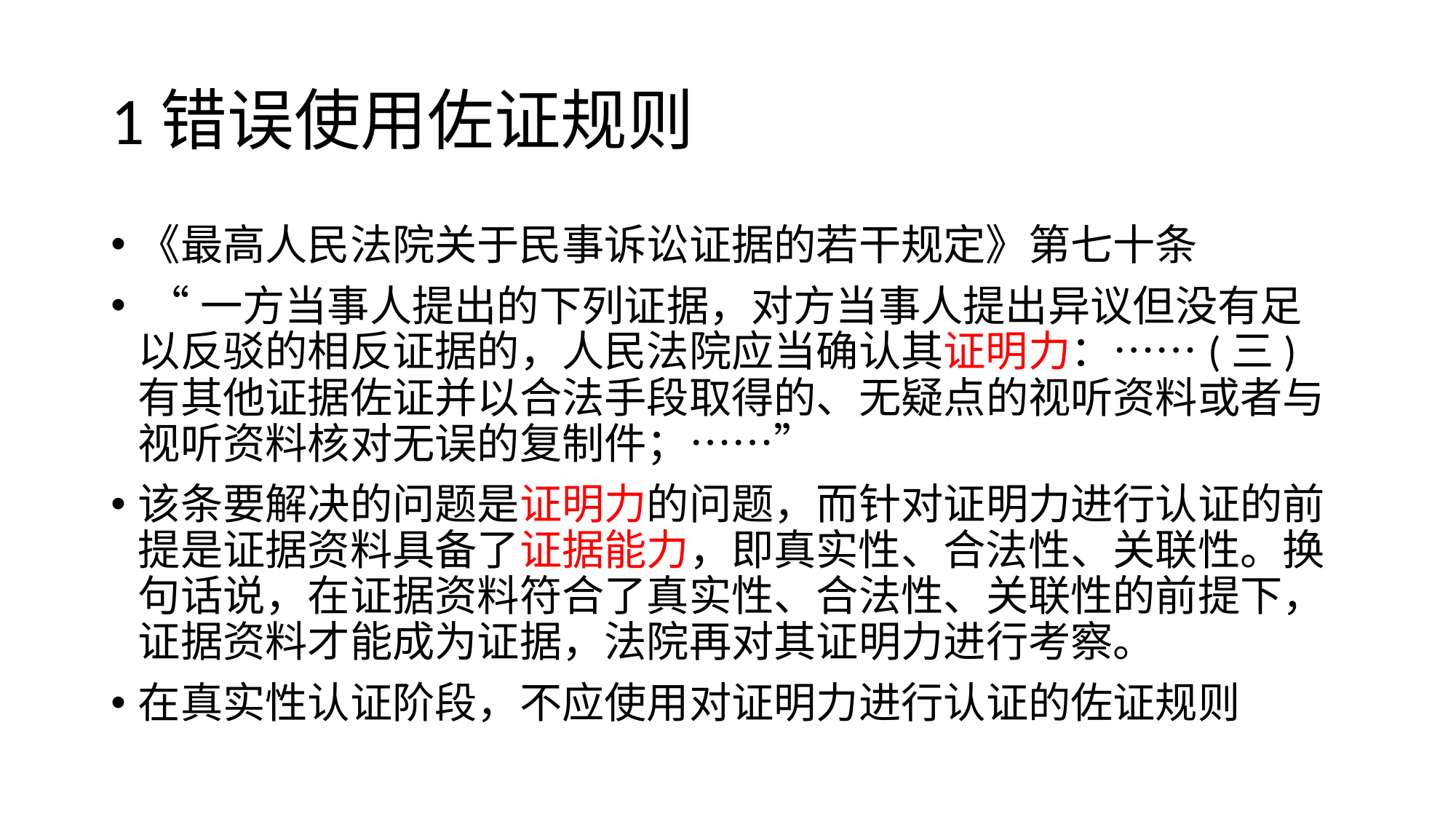

# 1错误使用佐证规则
《最高人民法院关于民事诉讼证据的若干规定》第七十条
 “一方当事人提出的下列证据，对方当事人提出异议但没有足以反驳的相反证据的，人民法院应当确认其证明力：……(三)有其他证据佐证并以合法手段取得的、无疑点的视听资料或者与视听资料核对无误的复制件；……”
该条要解决的问题是证明力的问题，而针对证明力进行认证的前提是证据资料具备了证据能力，即真实性、合法性、关联性。换句话说，在证据资料符合了真实性、合法性、关联性的前提下，证据资料才能成为证据，法院再对其证明力进行考察。
在真实性认证阶段，不应使用对证明力进行认证的佐证规则